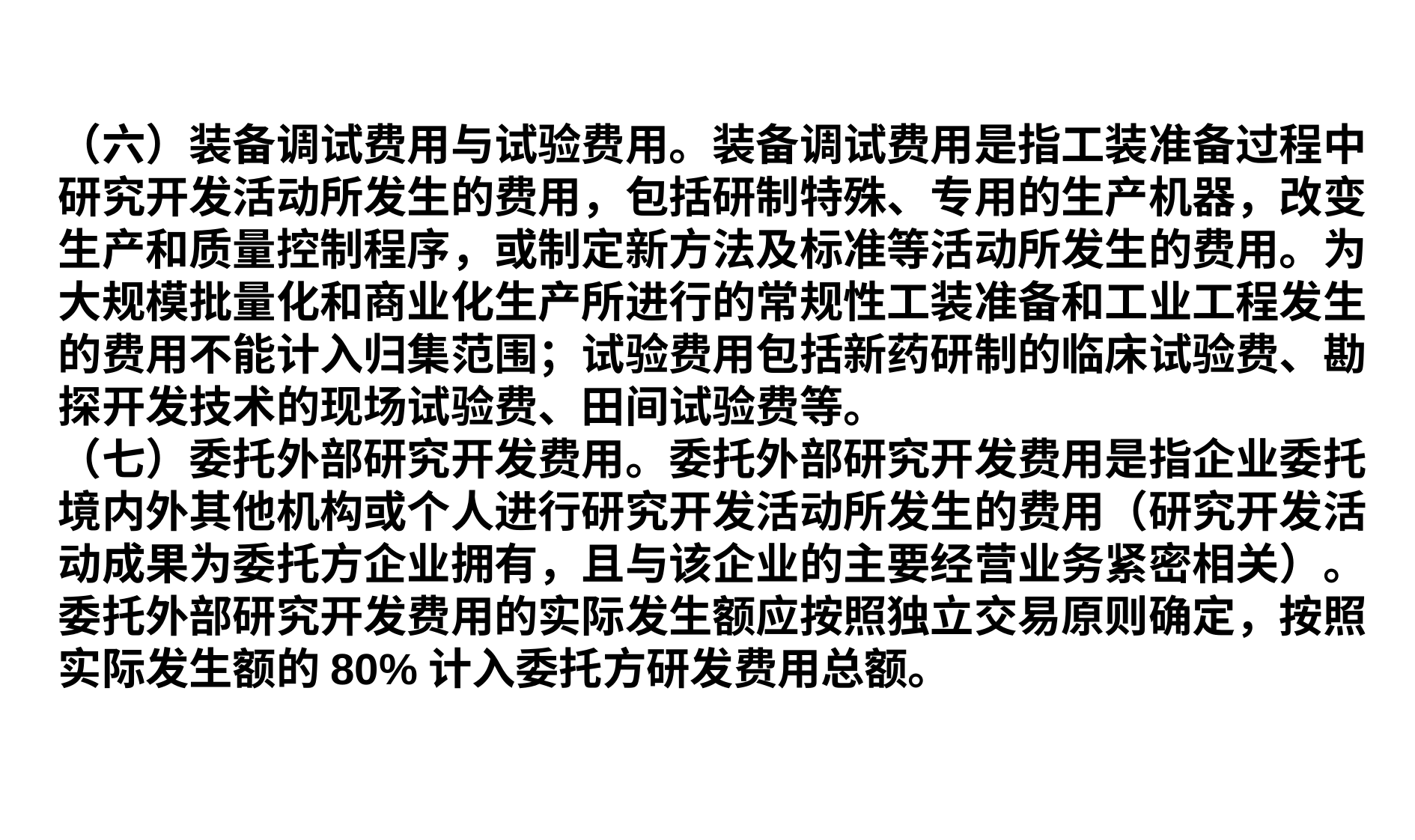

（六）装备调试费用与试验费用。装备调试费用是指工装准备过程中研究开发活动所发生的费用，包括研制特殊、专用的生产机器，改变生产和质量控制程序，或制定新方法及标准等活动所发生的费用。为大规模批量化和商业化生产所进行的常规性工装准备和工业工程发生的费用不能计入归集范围；试验费用包括新药研制的临床试验费、勘探开发技术的现场试验费、田间试验费等。
（七）委托外部研究开发费用。委托外部研究开发费用是指企业委托境内外其他机构或个人进行研究开发活动所发生的费用（研究开发活动成果为委托方企业拥有，且与该企业的主要经营业务紧密相关）。委托外部研究开发费用的实际发生额应按照独立交易原则确定，按照实际发生额的80%计入委托方研发费用总额。